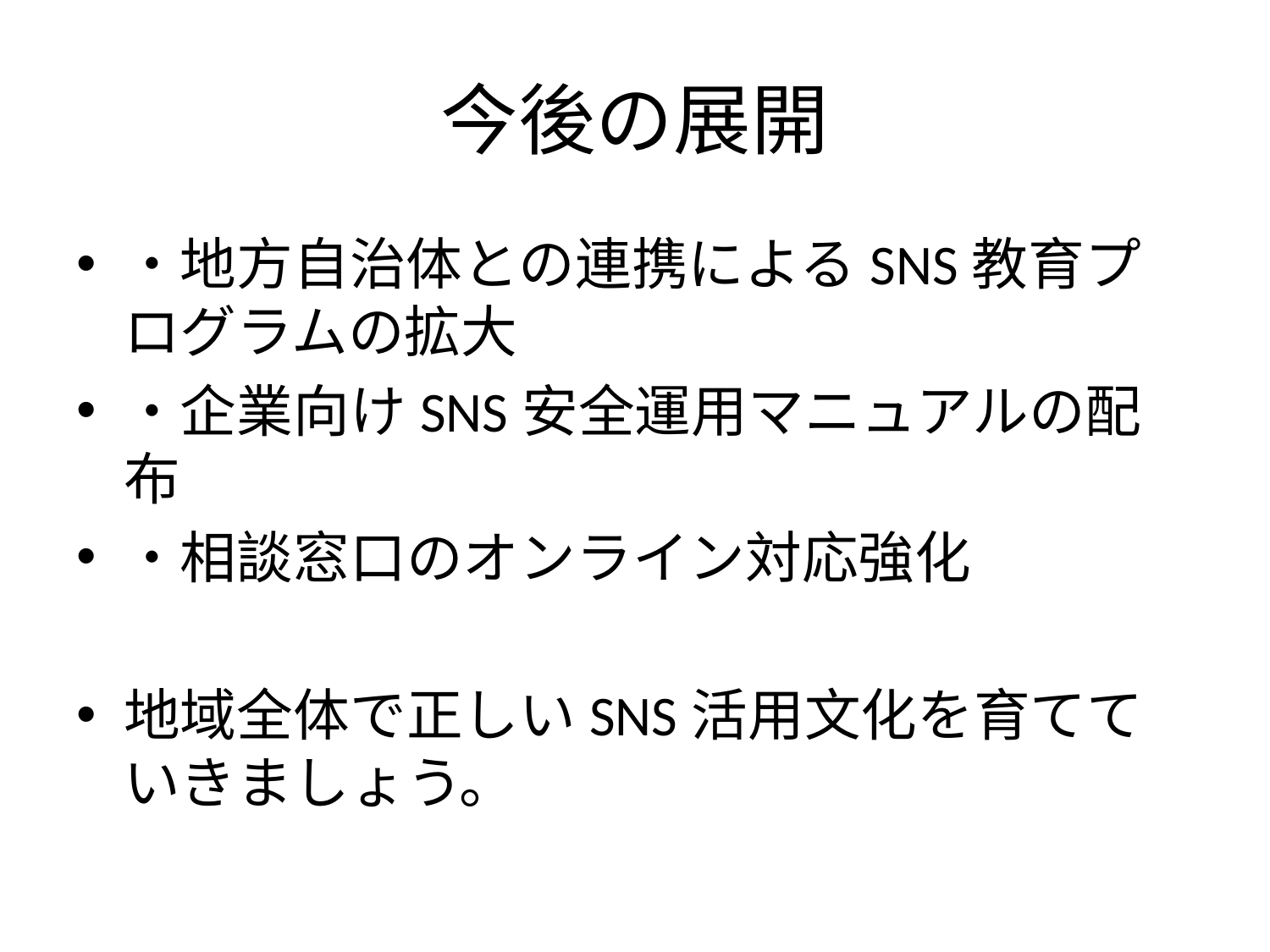

# 今後の展開
・地方自治体との連携によるSNS教育プログラムの拡大
・企業向けSNS安全運用マニュアルの配布
・相談窓口のオンライン対応強化

地域全体で正しいSNS活用文化を育てていきましょう。